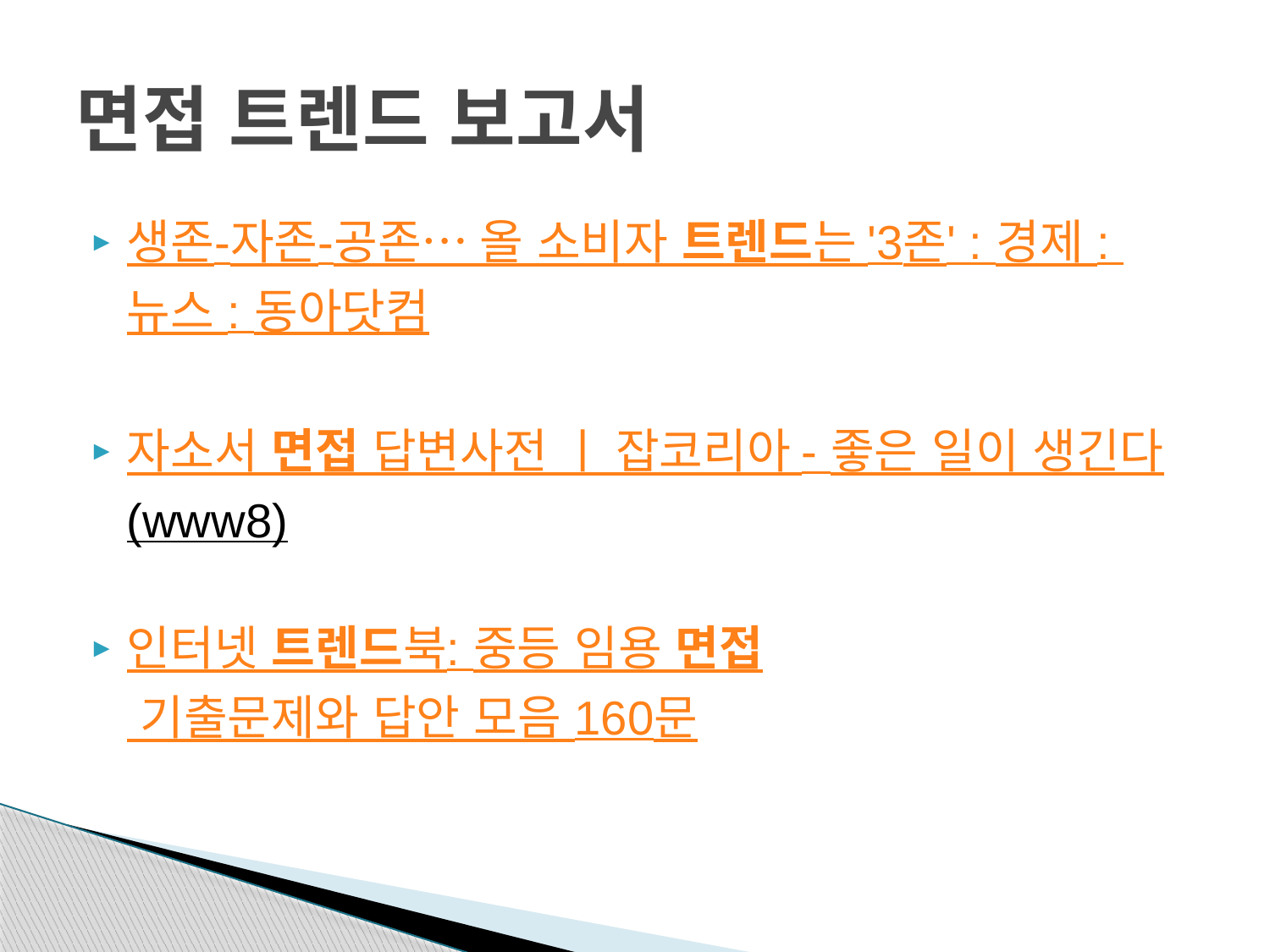

# 면접 트렌드 보고서
생존-자존-공존… 올 소비자 트렌드는 '3존' : 경제 : 뉴스 : 동아닷컴

자소서 면접 답변사전 ㅣ 잡코리아 - 좋은 일이 생긴다(www8)

인터넷 트렌드북: 중등 임용 면접 기출문제와 답안 모음 160문